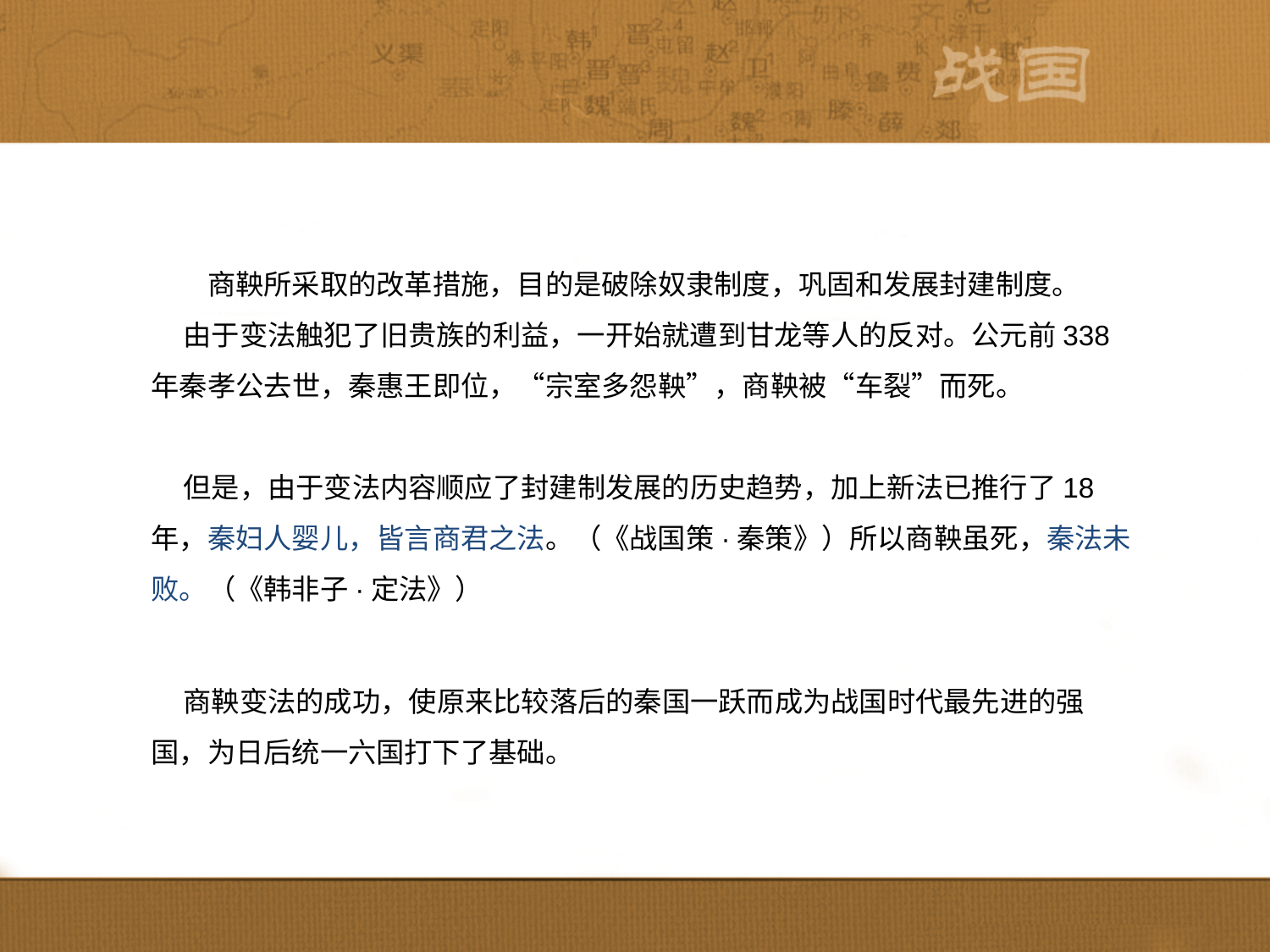

商鞅所采取的改革措施，目的是破除奴隶制度，巩固和发展封建制度。
    由于变法触犯了旧贵族的利益，一开始就遭到甘龙等人的反对。公元前338年秦孝公去世，秦惠王即位，“宗室多怨鞅”，商鞅被“车裂”而死。

    但是，由于变法内容顺应了封建制发展的历史趋势，加上新法已推行了18年，秦妇人婴儿，皆言商君之法。（《战国策·秦策》）所以商鞅虽死，秦法未败。（《韩非子·定法》）
    商鞅变法的成功，使原来比较落后的秦国一跃而成为战国时代最先进的强国，为日后统一六国打下了基础。